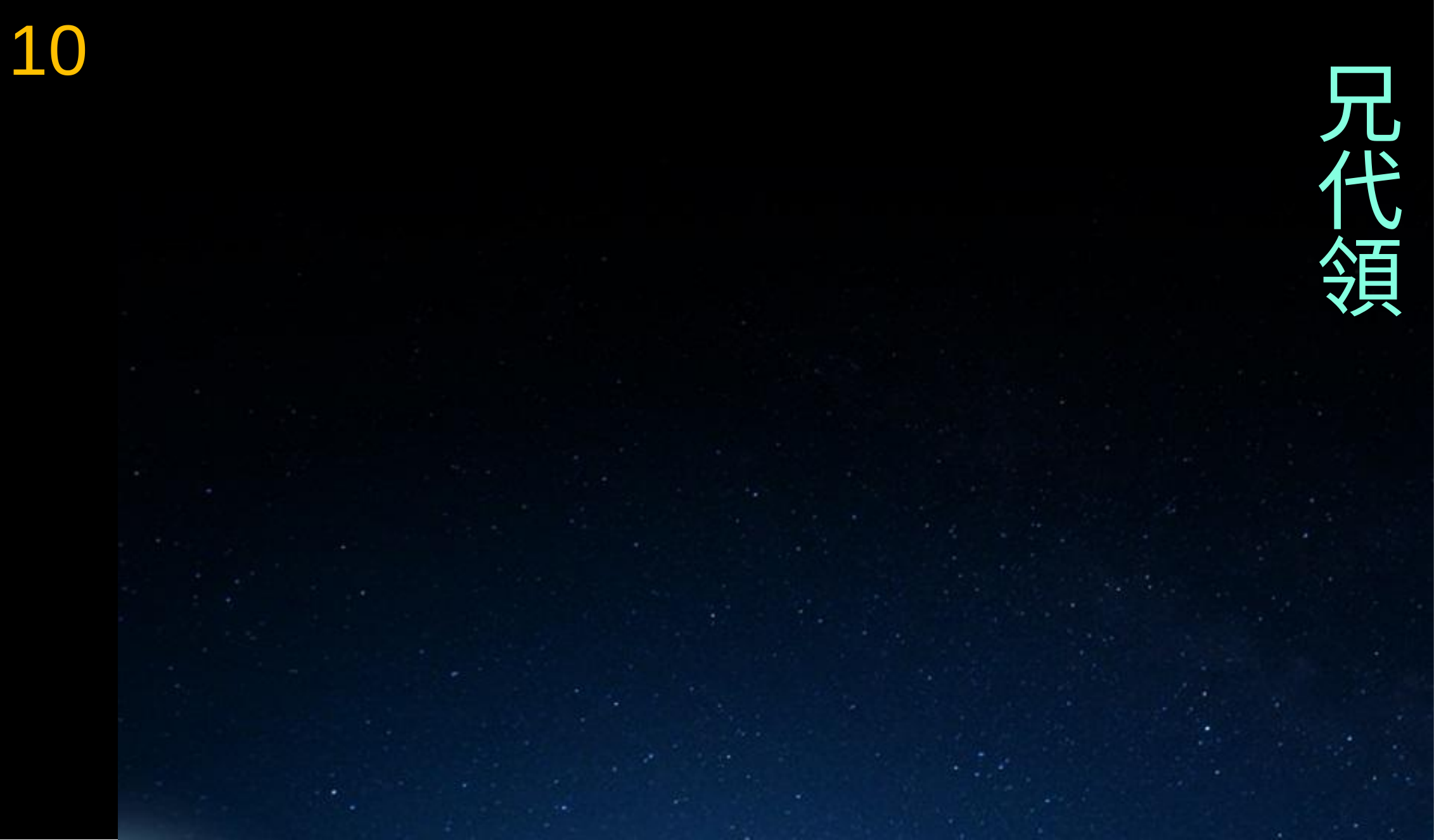

10
# 開健法師                    隨喜讚嘆                             慈濟的化教精神 並贈送了兩幅親筆書法作品於 慈濟 由負責人許惟日師兄代領